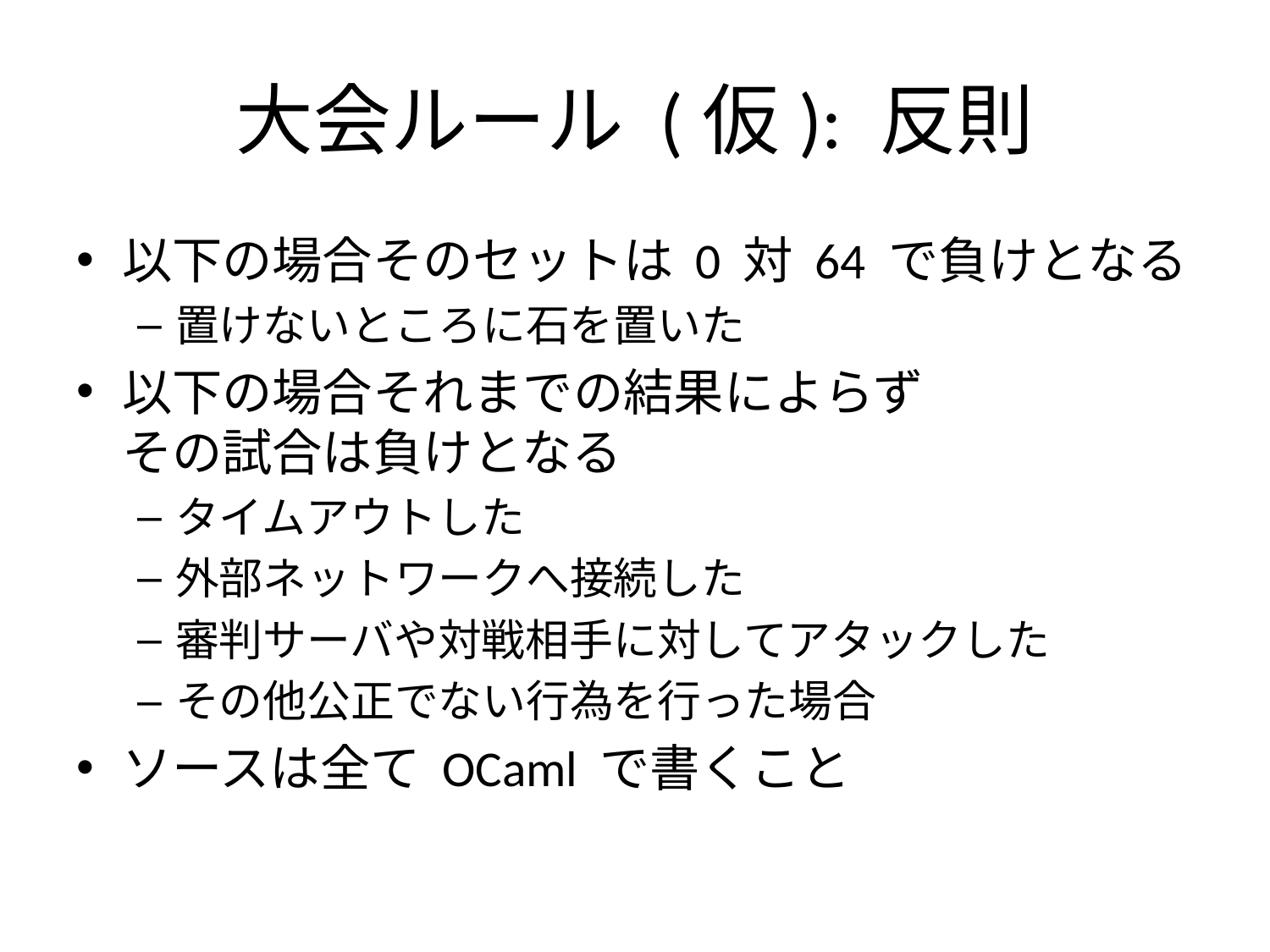

# 大会ルール (仮): 反則
以下の場合そのセットは 0 対 64 で負けとなる
置けないところに石を置いた
以下の場合それまでの結果によらず
その試合は負けとなる
タイムアウトした
外部ネットワークへ接続した
審判サーバや対戦相手に対してアタックした
その他公正でない行為を行った場合
ソースは全て OCaml で書くこと